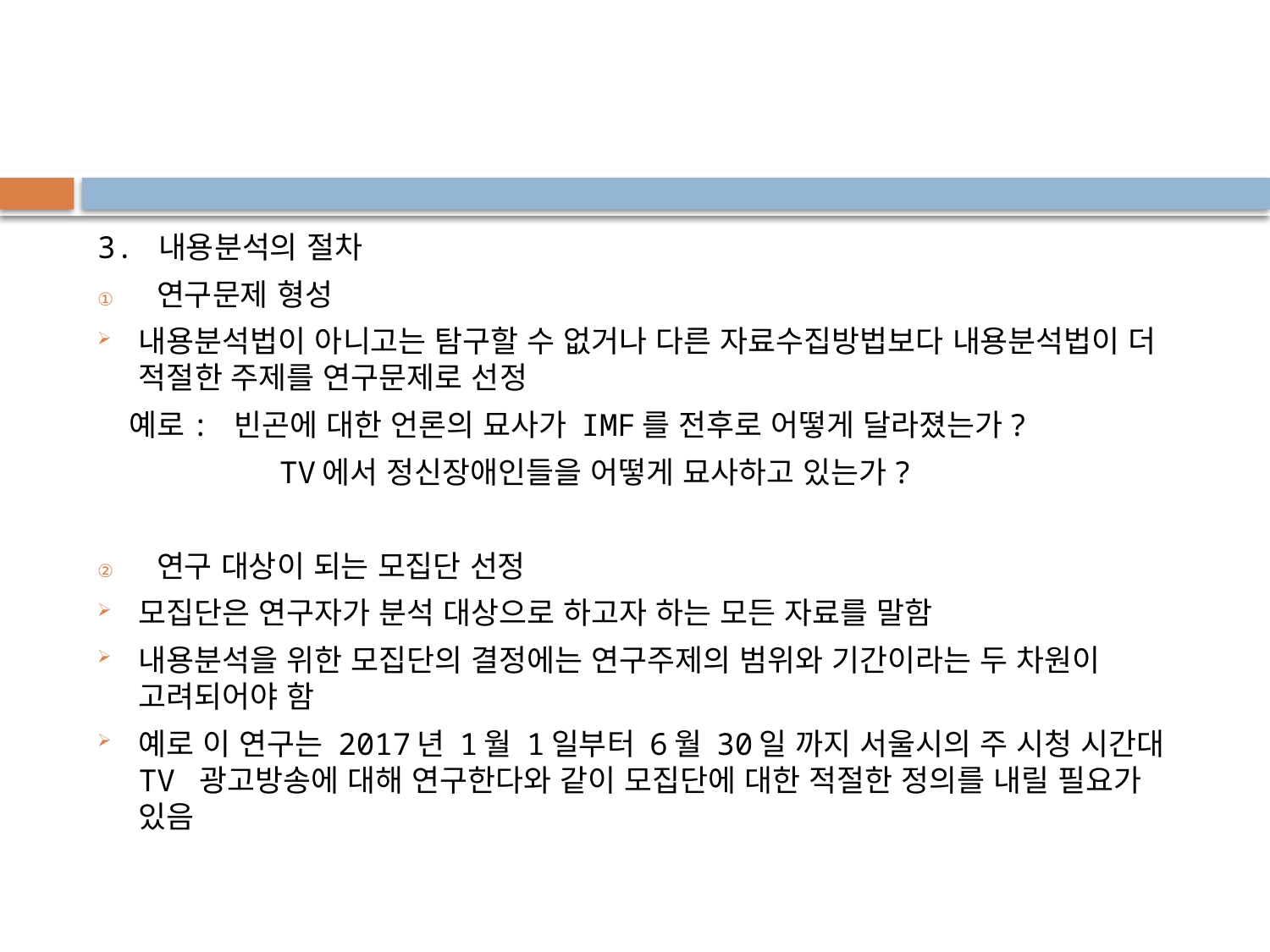

#
3. 내용분석의 절차
연구문제 형성
내용분석법이 아니고는 탐구할 수 없거나 다른 자료수집방법보다 내용분석법이 더 적절한 주제를 연구문제로 선정
   예로: 빈곤에 대한 언론의 묘사가 IMF를 전후로 어떻게 달라졌는가?
          TV에서 정신장애인들을 어떻게 묘사하고 있는가?

연구 대상이 되는 모집단 선정
모집단은 연구자가 분석 대상으로 하고자 하는 모든 자료를 말함
내용분석을 위한 모집단의 결정에는 연구주제의 범위와 기간이라는 두 차원이 고려되어야 함
예로 이 연구는 2017년 1월 1일부터 6월 30일 까지 서울시의 주 시청 시간대 TV 광고방송에 대해 연구한다와 같이 모집단에 대한 적절한 정의를 내릴 필요가 있음